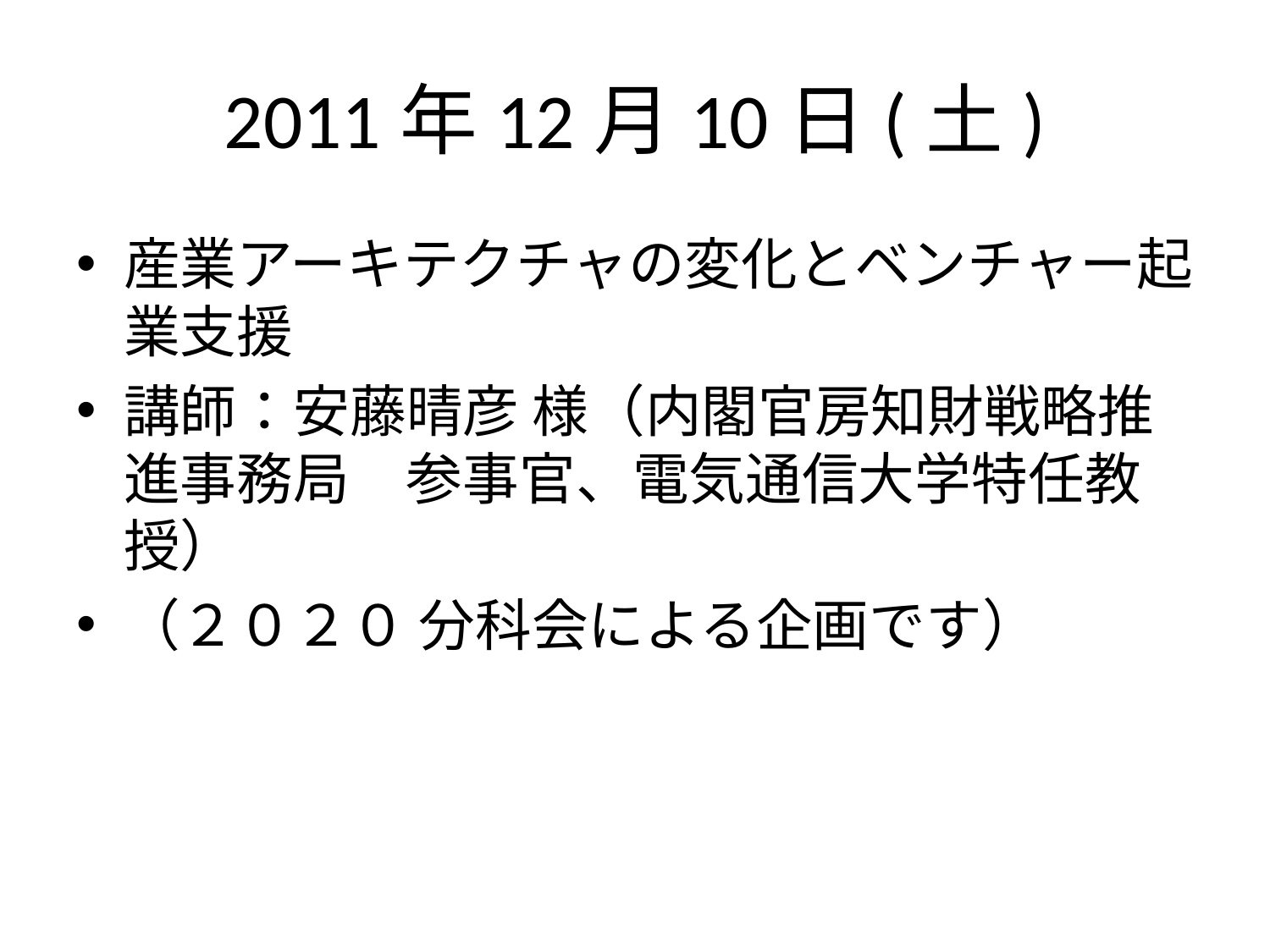

# 2011年12月10日(土)
産業アーキテクチャの変化とベンチャー起業支援
講師：安藤晴彦 様（内閣官房知財戦略推進事務局　参事官、電気通信大学特任教授）
（２０２０ 分科会による企画です）